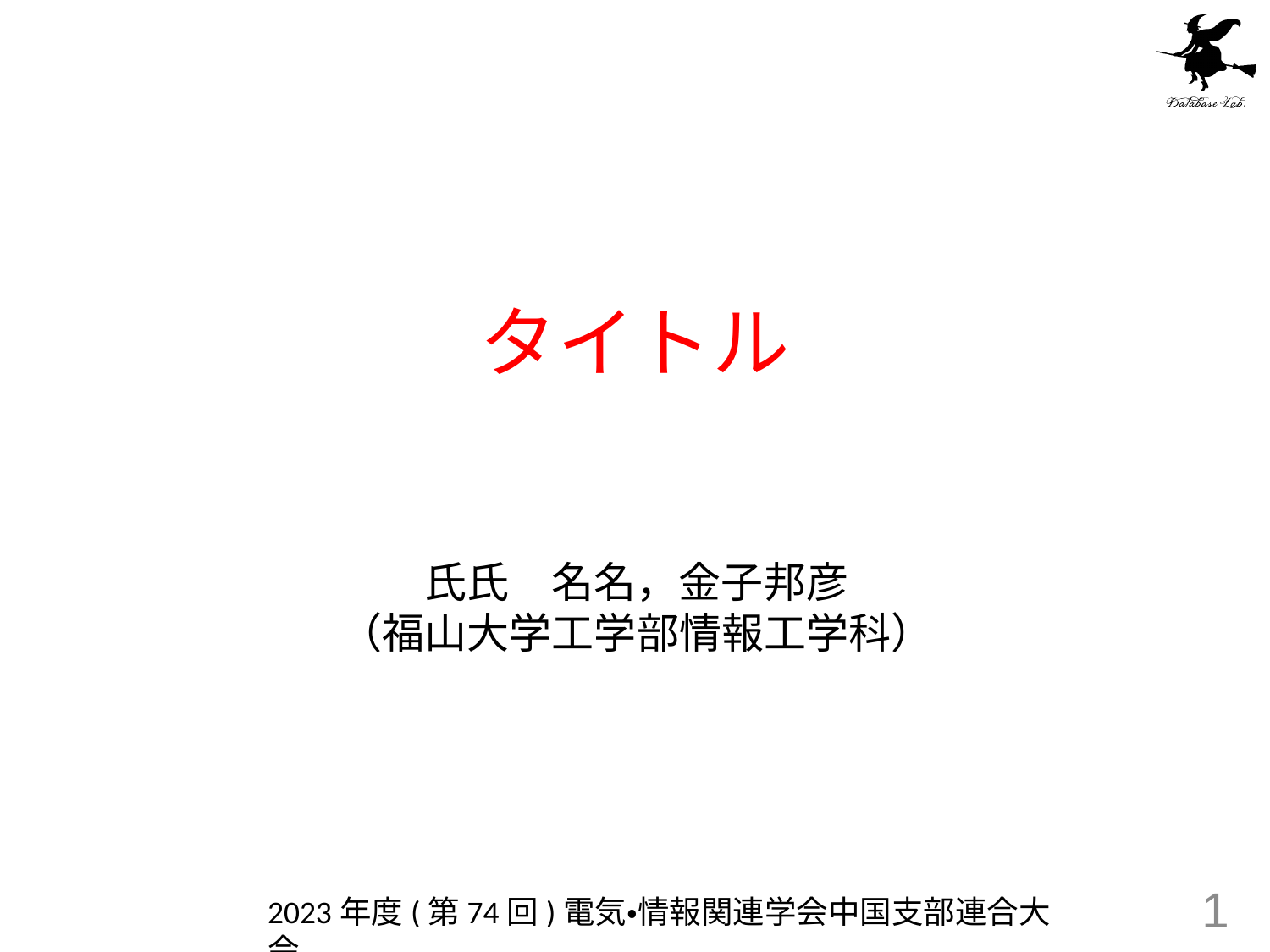

# タイトル
氏氏　名名，金子邦彦
（福山大学工学部情報工学科）

1
2023年度(第74回)電気・情報関連学会中国支部連合大会